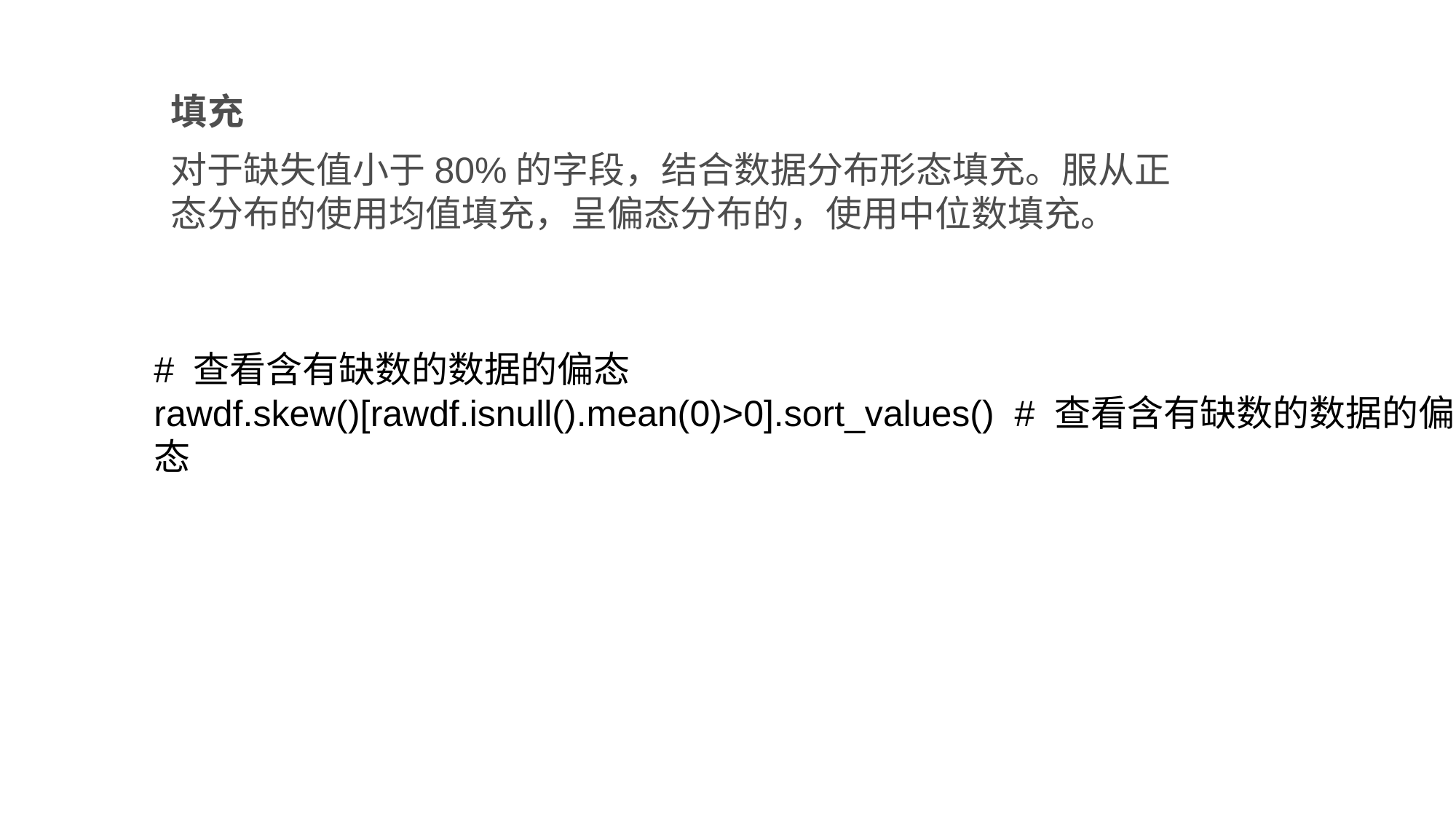

填充
对于缺失值小于80%的字段，结合数据分布形态填充。服从正态分布的使用均值填充，呈偏态分布的，使用中位数填充。
# 查看含有缺数的数据的偏态
rawdf.skew()[rawdf.isnull().mean(0)>0].sort_values()  # 查看含有缺数的数据的偏态